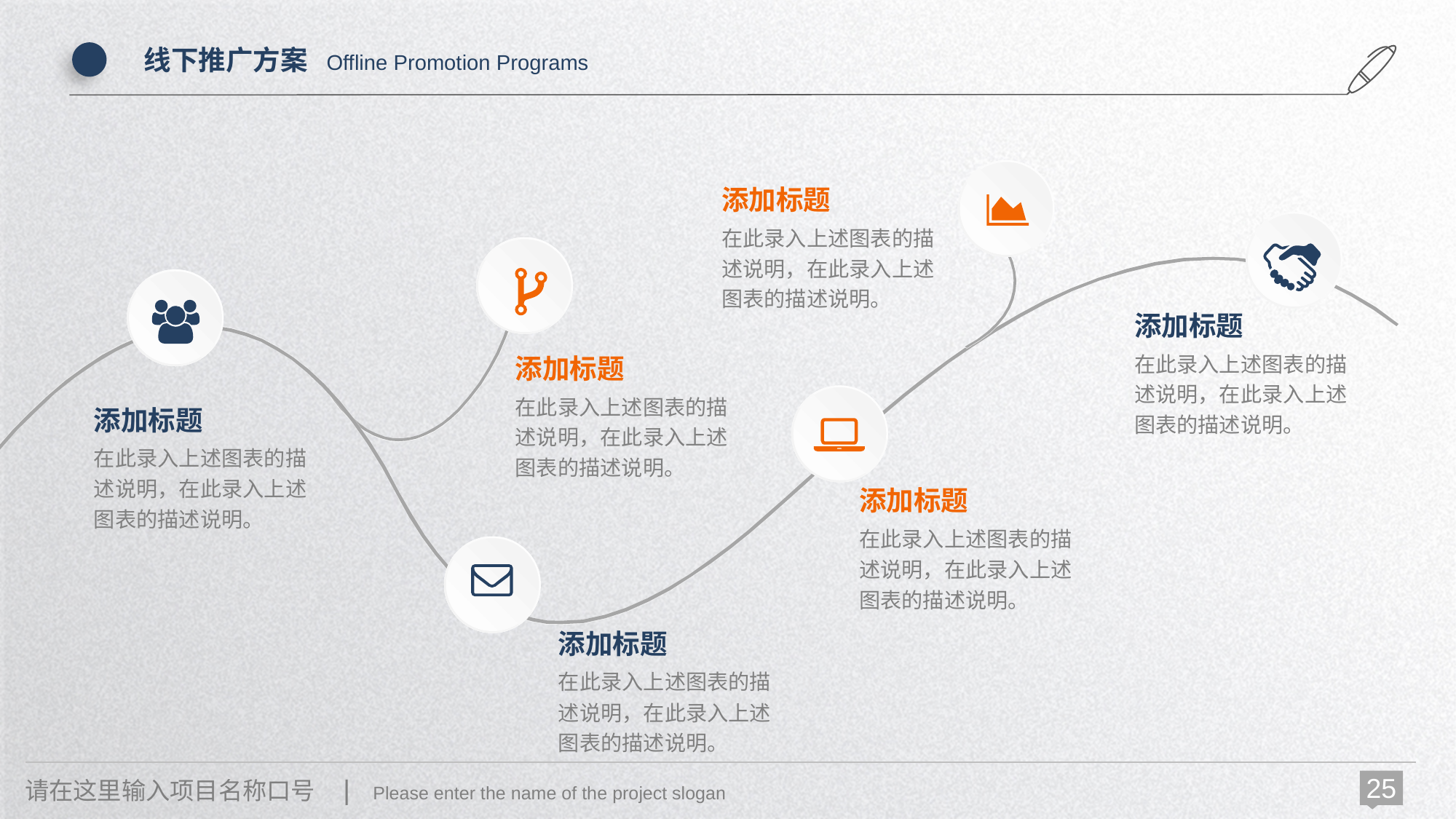

线下推广方案  Offline Promotion Programs

添加标题

在此录入上述图表的描述说明，在此录入上述图表的描述说明。

添加标题
在此录入上述图表的描述说明，在此录入上述图表的描述说明。
添加标题
在此录入上述图表的描述说明，在此录入上述图表的描述说明。

添加标题

在此录入上述图表的描述说明，在此录入上述图表的描述说明。
添加标题
在此录入上述图表的描述说明，在此录入上述图表的描述说明。

添加标题
在此录入上述图表的描述说明，在此录入上述图表的描述说明。
请在这里输入项目名称口号    |   Please enter the name of the project slogan
25